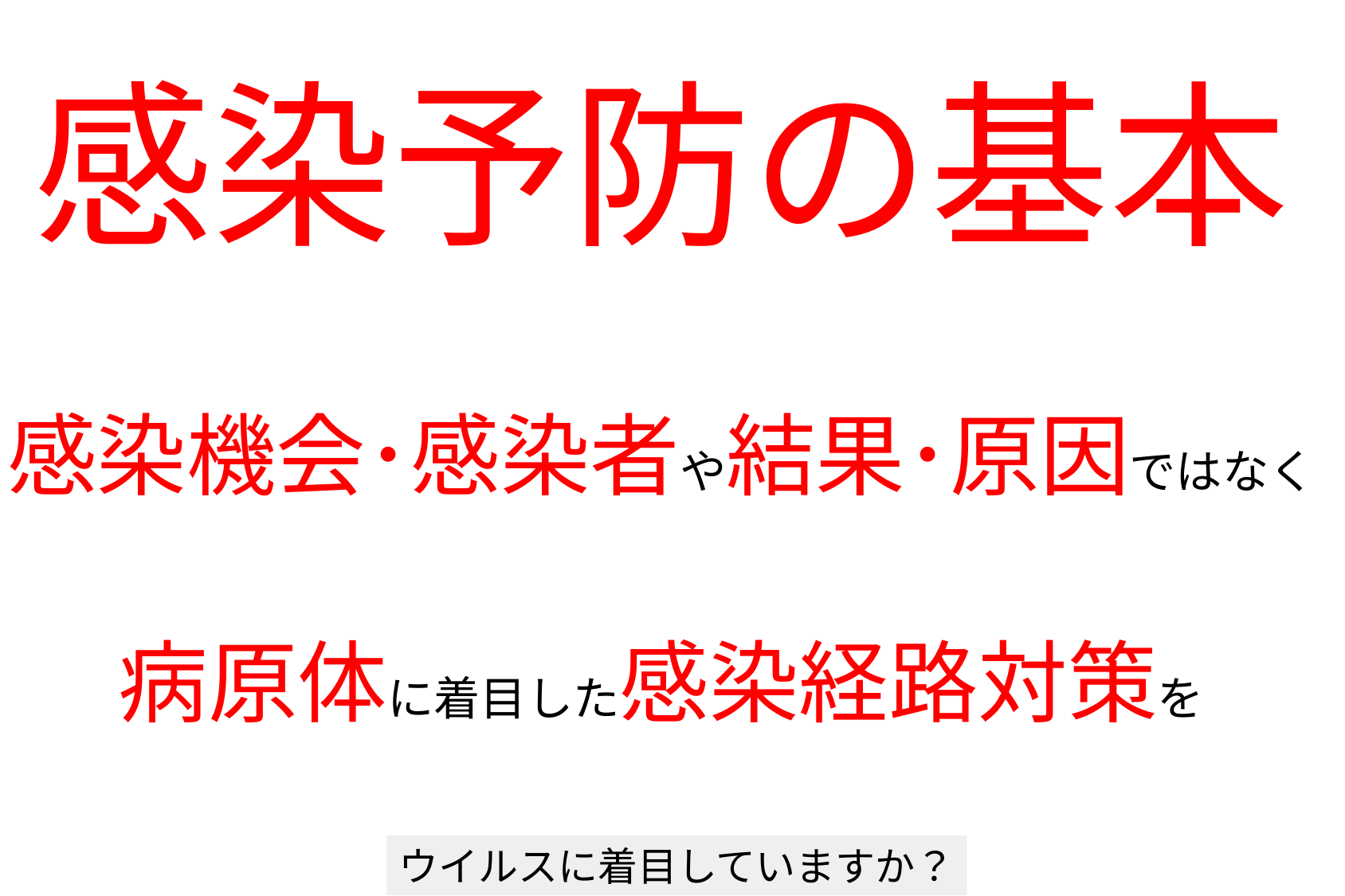

感染予防の基本
感染機会･感染者や結果･原因ではなく
病原体に着目した感染経路対策を
ウイルスに着目していますか？